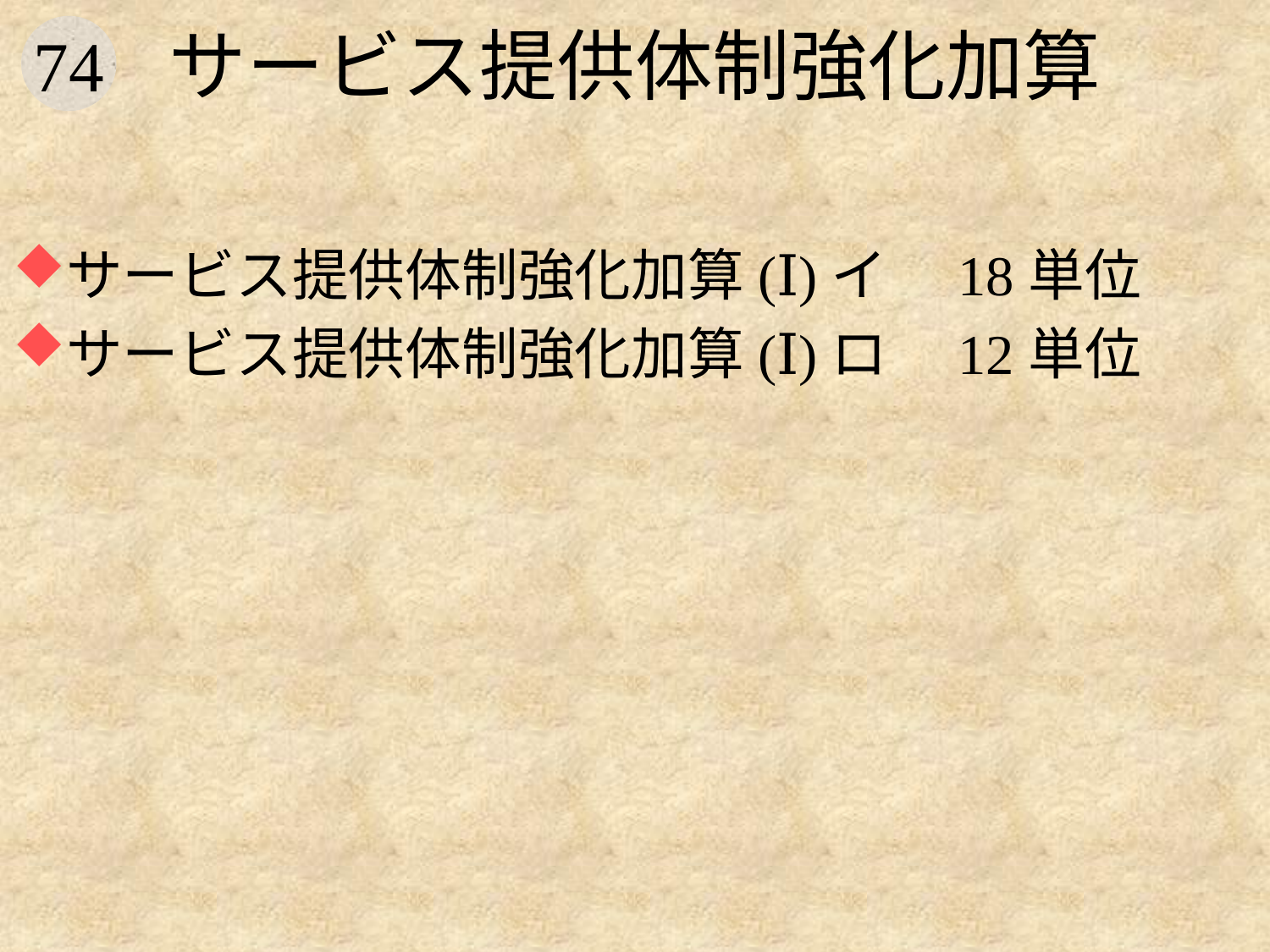

# サービス提供体制強化加算
サービス提供体制強化加算(Ⅰ)イ　18単位
サービス提供体制強化加算(Ⅰ)ロ　12単位